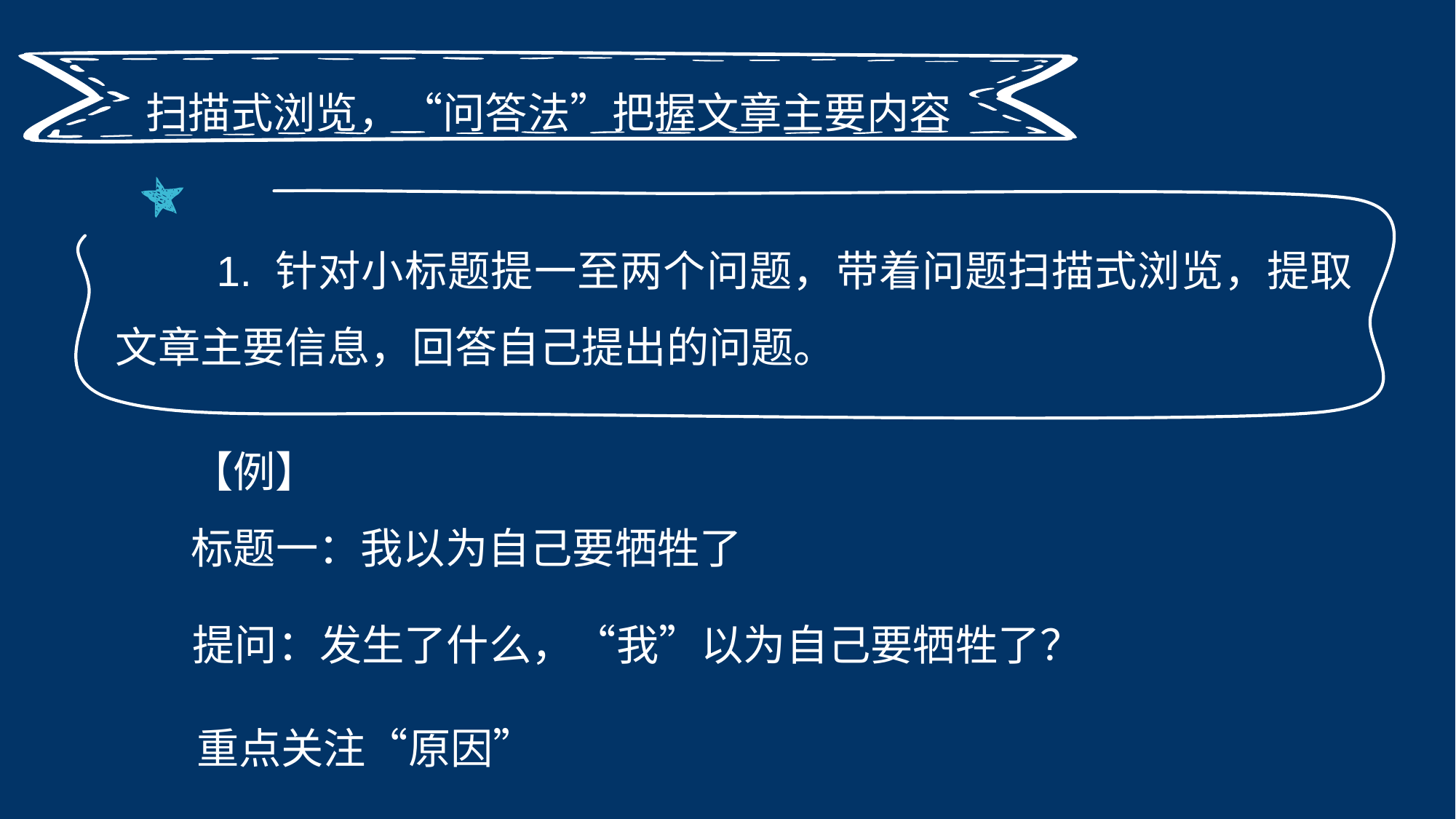

扫描式浏览，“问答法”把握文章主要内容
        1. 针对小标题提一至两个问题，带着问题扫描式浏览，提取文章主要信息，回答自己提出的问题。

【例】
标题一：我以为自己要牺牲了
提问：发生了什么，“我”以为自己要牺牲了？
重点关注“原因”